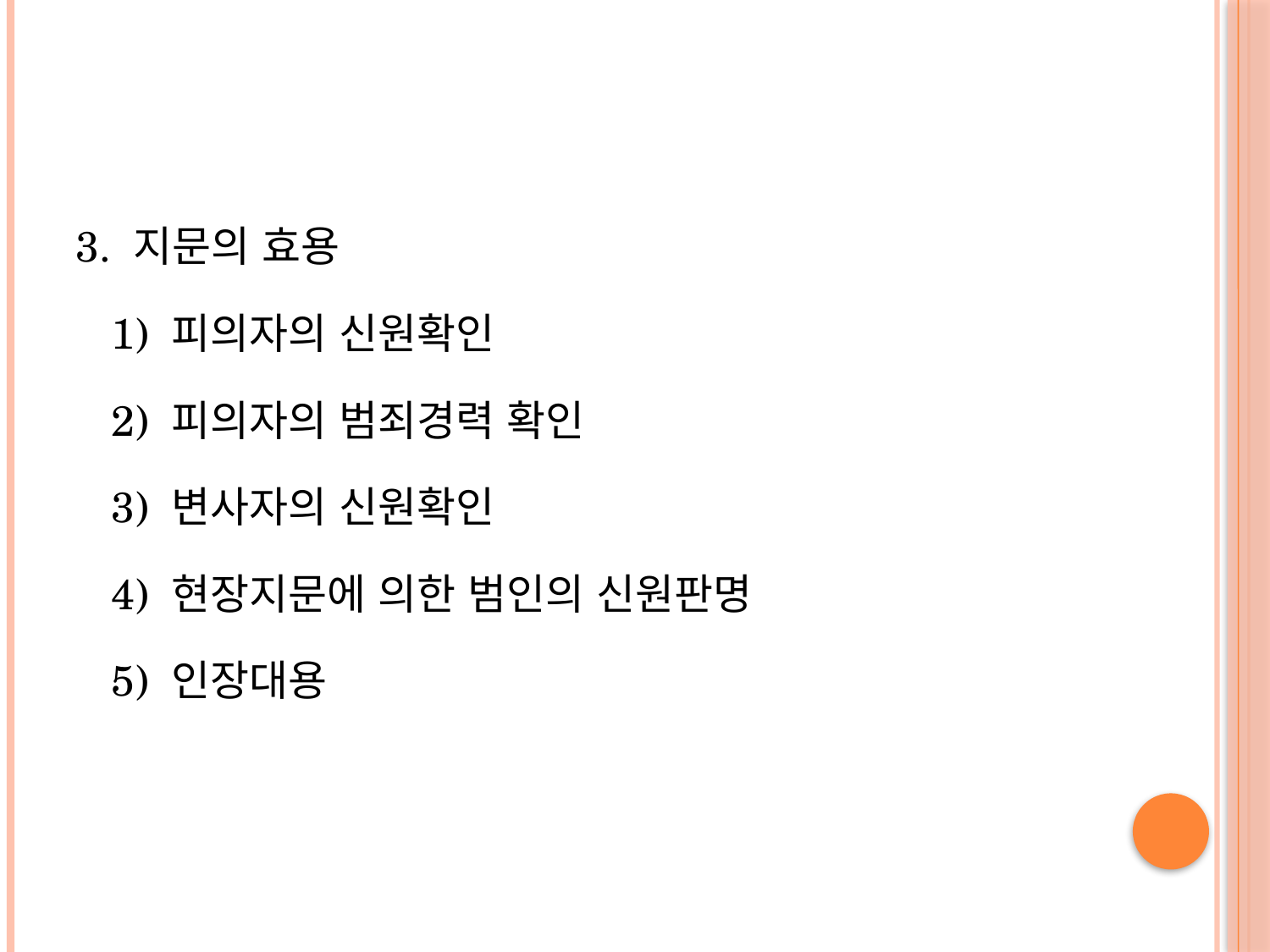

#
3. 지문의 효용
   1) 피의자의 신원확인
   2) 피의자의 범죄경력 확인
   3) 변사자의 신원확인
   4) 현장지문에 의한 범인의 신원판명
   5) 인장대용